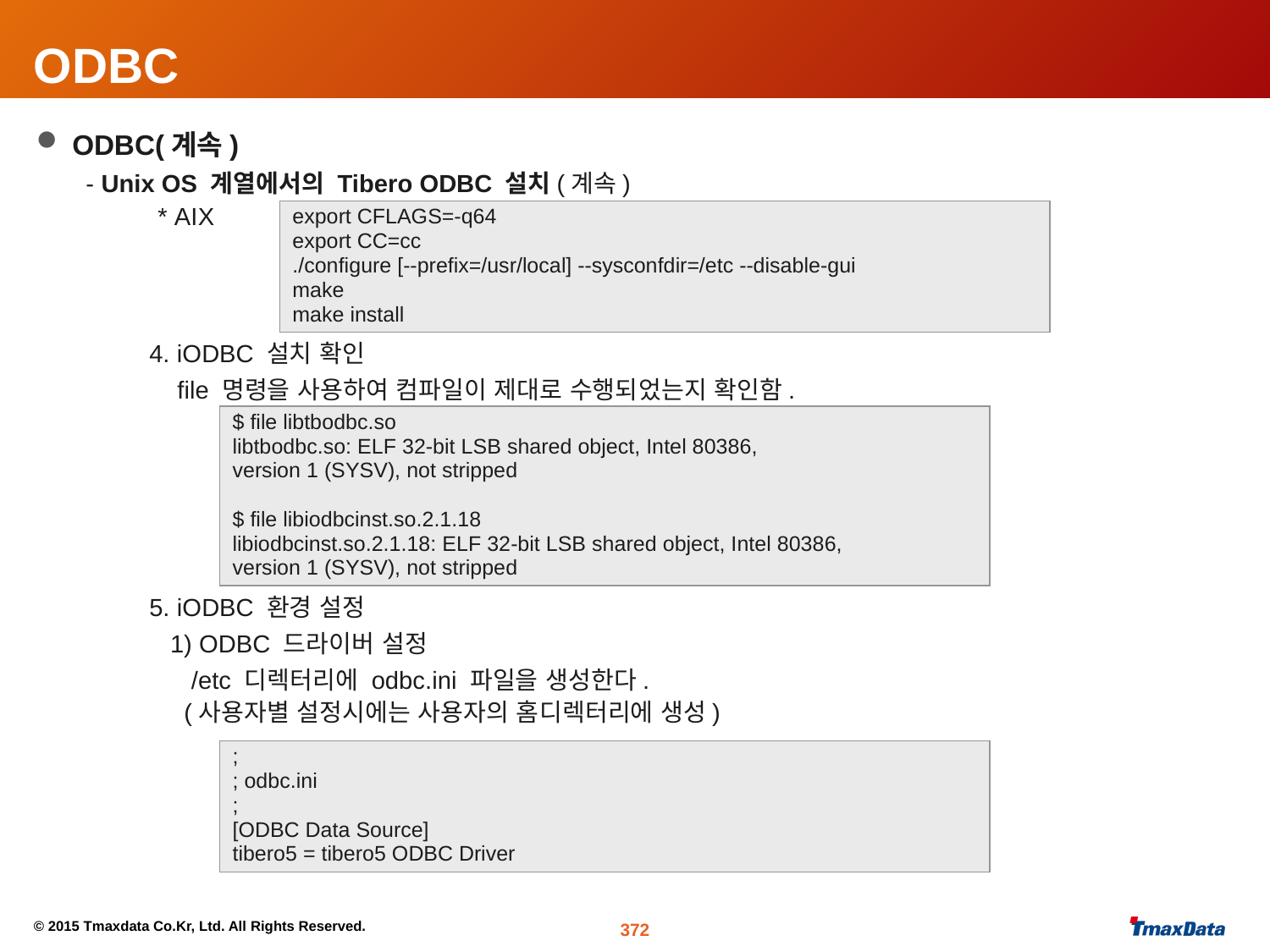

ODBC
 ODBC(계속)
- Unix OS 계열에서의 Tibero ODBC 설치(계속)
   	     * AIX

4. iODBC 설치 확인
    file 명령을 사용하여 컴파일이 제대로 수행되었는지 확인함.

5. iODBC 환경 설정
   1) ODBC 드라이버 설정
      /etc 디렉터리에 odbc.ini 파일을 생성한다.
     (사용자별 설정시에는 사용자의 홈디렉터리에 생성)

export CFLAGS=-q64
export CC=cc
./configure [--prefix=/usr/local] --sysconfdir=/etc --disable-gui
make
make install
$ file libtbodbc.so
libtbodbc.so: ELF 32-bit LSB shared object, Intel 80386,
version 1 (SYSV), not stripped

$ file libiodbcinst.so.2.1.18
libiodbcinst.so.2.1.18: ELF 32-bit LSB shared object, Intel 80386,
version 1 (SYSV), not stripped
;
; odbc.ini
;
[ODBC Data Source]
tibero5 = tibero5 ODBC Driver